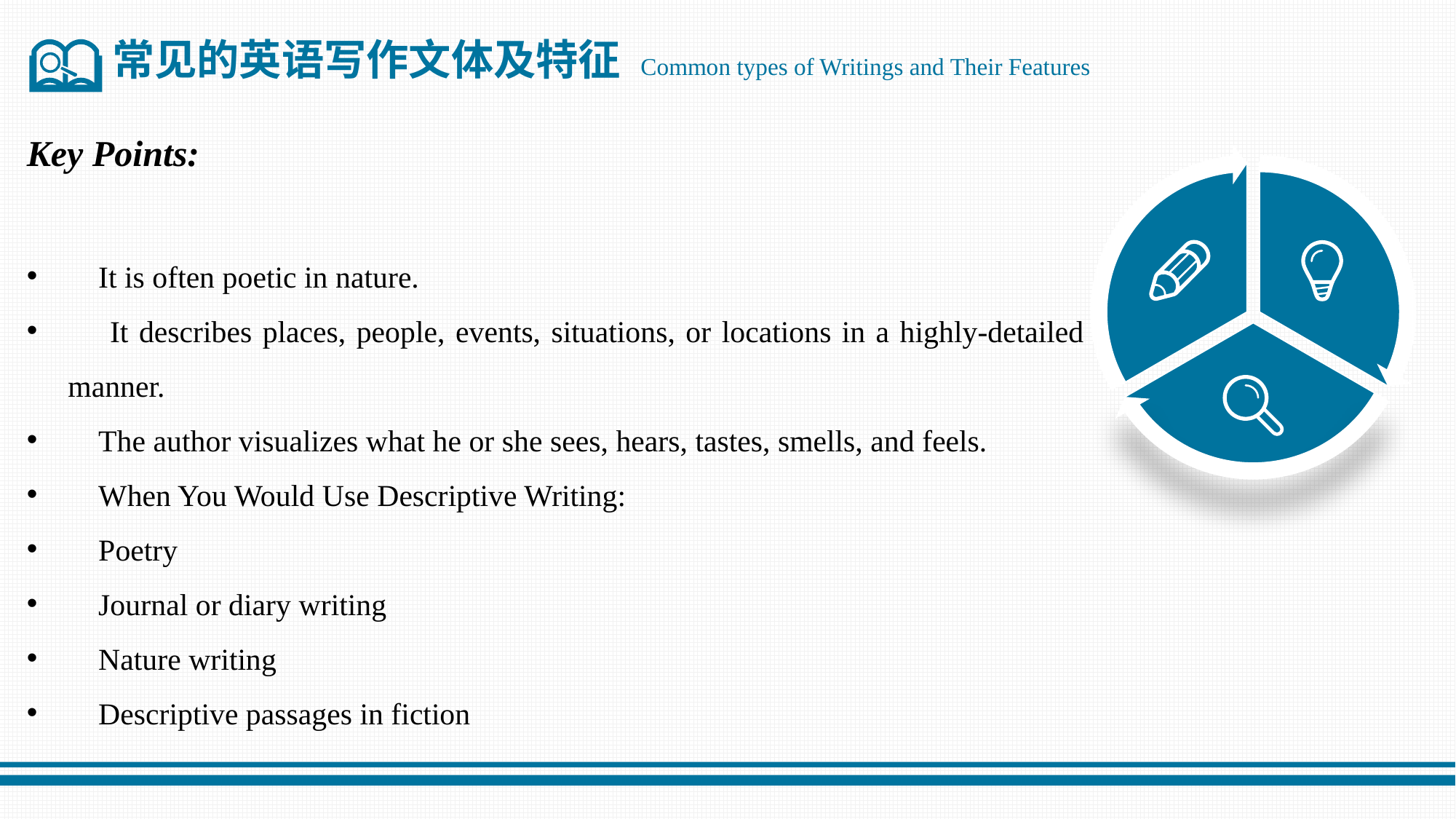

常见的英语写作文体及特征 Common types of Writings and Their Features

Key Points:

    It is often poetic in nature.
    It describes places, people, events, situations, or locations in a highly-detailed manner.
    The author visualizes what he or she sees, hears, tastes, smells, and feels.
    When You Would Use Descriptive Writing:
    Poetry
    Journal or diary writing
    Nature writing
    Descriptive passages in fiction